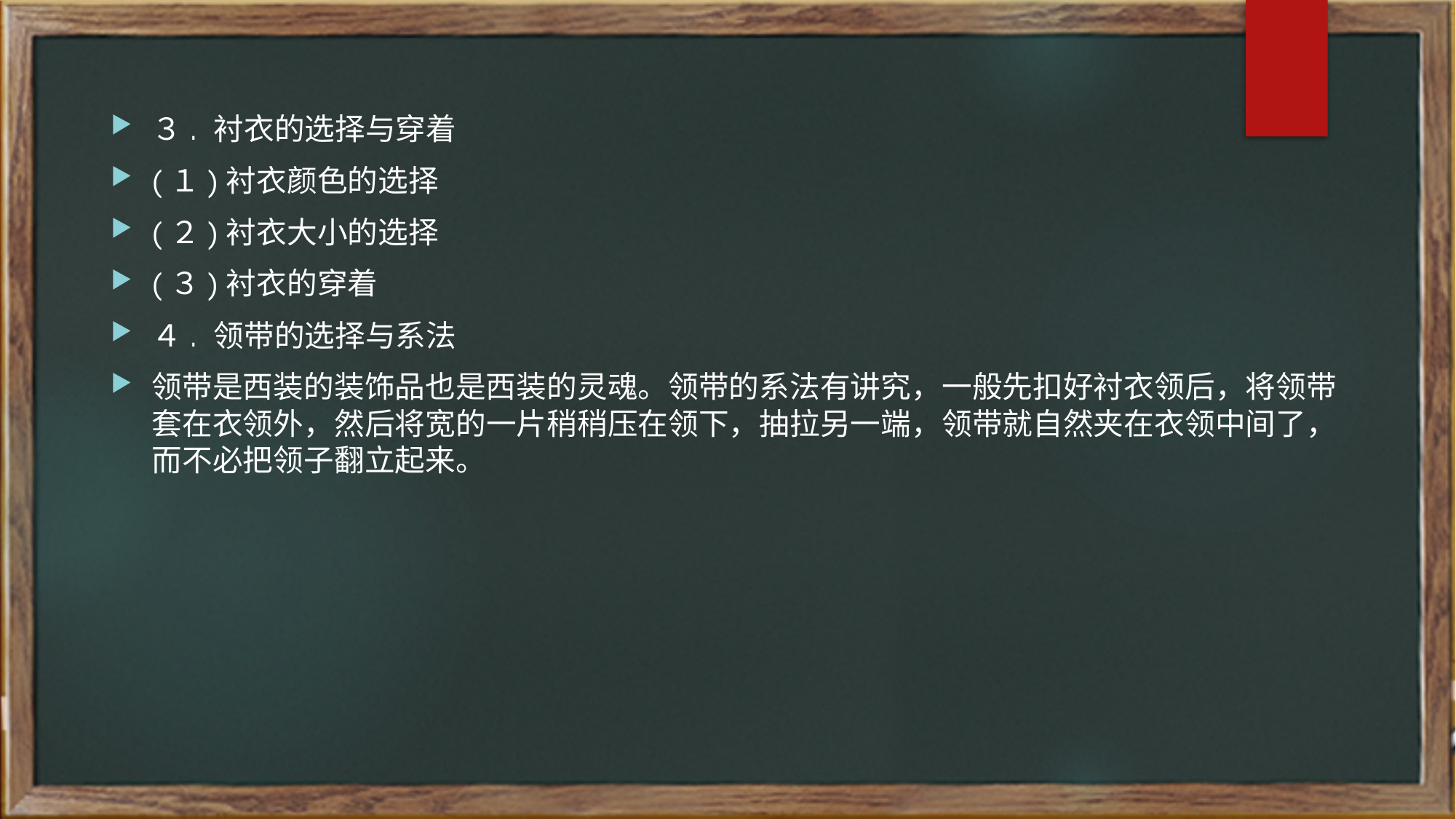

３. 衬衣的选择与穿着
(１)衬衣颜色的选择
(２)衬衣大小的选择
(３)衬衣的穿着
４. 领带的选择与系法
领带是西装的装饰品也是西装的灵魂。领带的系法有讲究，一般先扣好衬衣领后，将领带套在衣领外，然后将宽的一片稍稍压在领下，抽拉另一端，领带就自然夹在衣领中间了，而不必把领子翻立起来。